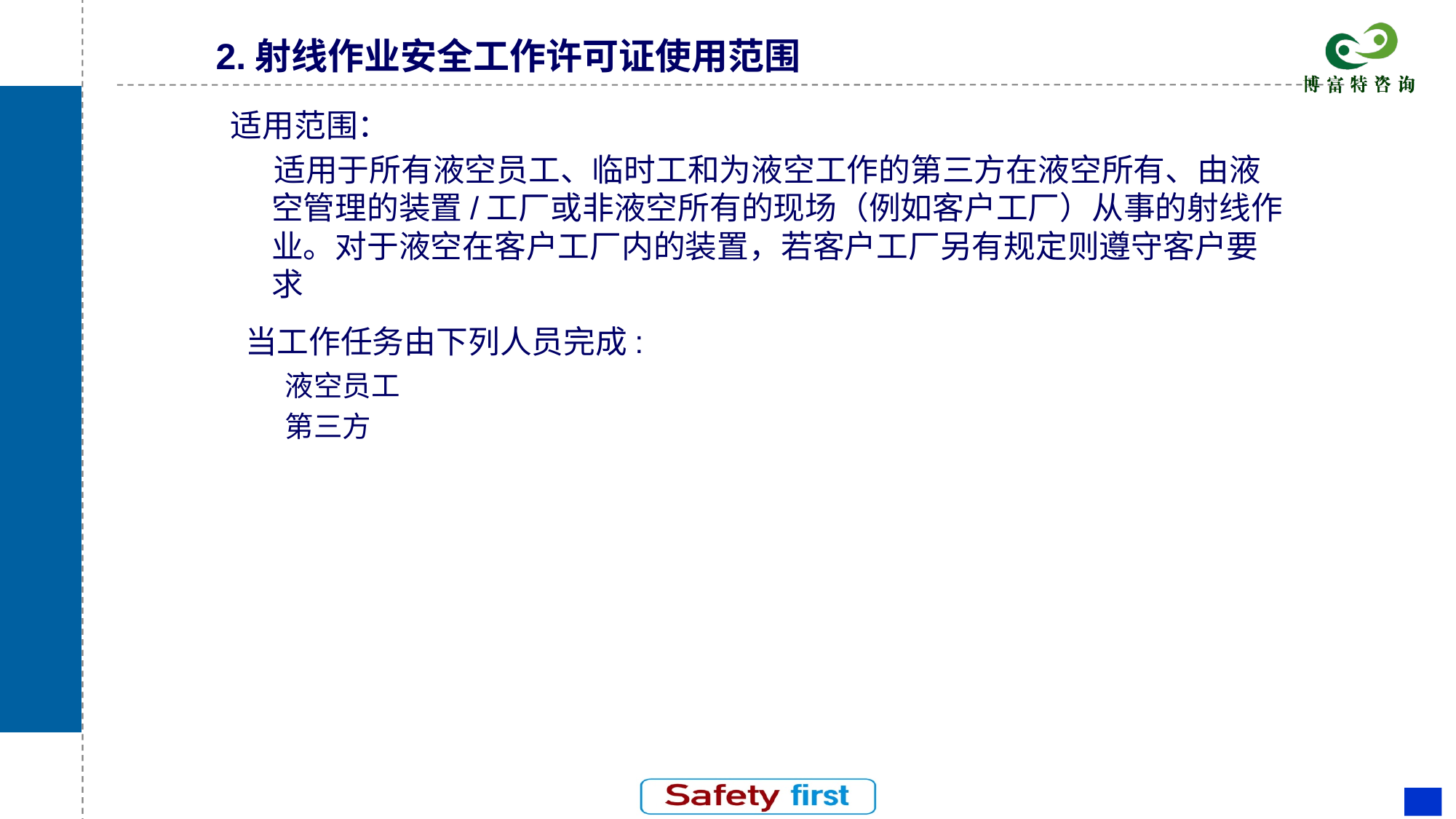

# 2.射线作业安全工作许可证使用范围
适用范围：
     适用于所有液空员工、临时工和为液空工作的第三方在液空所有、由液空管理的装置/工厂或非液空所有的现场（例如客户工厂）从事的射线作业。对于液空在客户工厂内的装置，若客户工厂另有规定则遵守客户要求
 当工作任务由下列人员完成:
液空员工
第三方

9